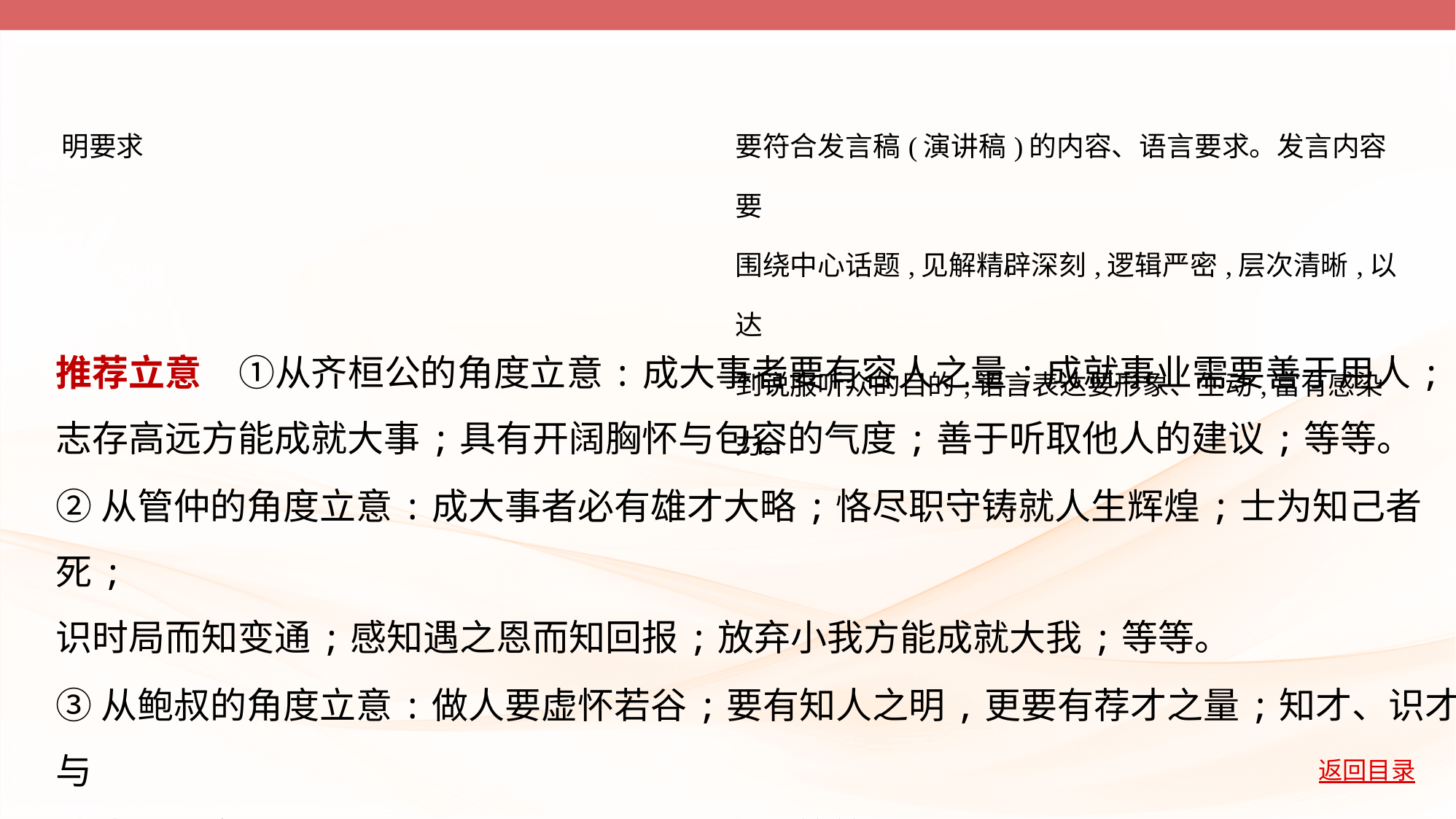

| 明要求 | 要符合发言稿(演讲稿)的内容、语言要求。发言内容要 围绕中心话题,见解精辟深刻,逻辑严密,层次清晰,以达 到说服听众的目的;语言表达要形象、生动,富有感染 力。 |
| --- | --- |
推荐立意　①从齐桓公的角度立意:成大事者要有容人之量;成就事业需要善于用人;
志存高远方能成就大事;具有开阔胸怀与包容的气度;善于听取他人的建议;等等。
②从管仲的角度立意:成大事者必有雄才大略;恪尽职守铸就人生辉煌;士为知己者死;
识时局而知变通;感知遇之恩而知回报;放弃小我方能成就大我;等等。
③从鲍叔的角度立意:做人要虚怀若谷;要有知人之明,更要有荐才之量;知才、识才与
荐才;顾全大局,大公无私;不计个人得失;等等。